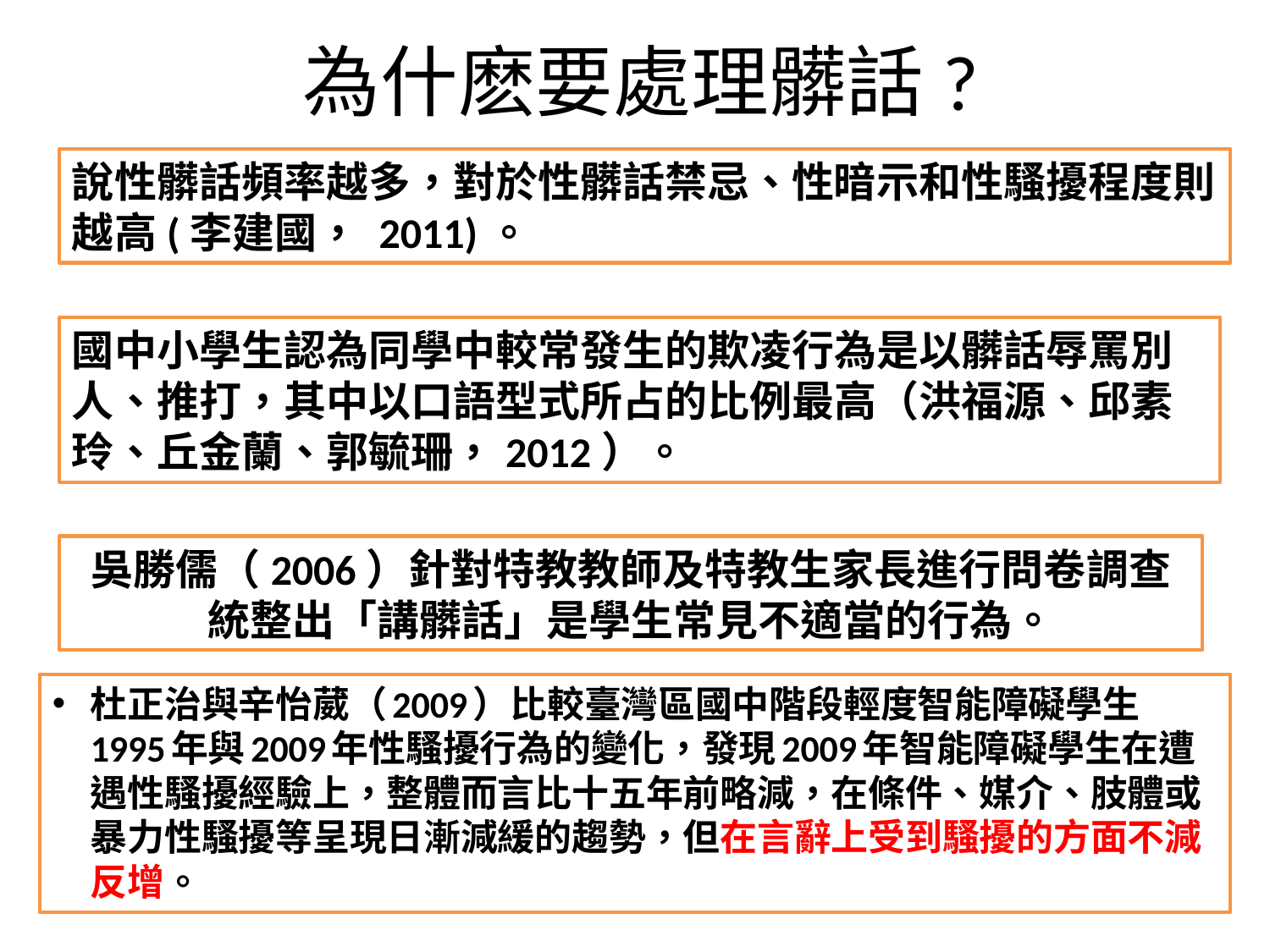

# 為什麽要處理髒話?
說性髒話頻率越多，對於性髒話禁忌、性暗示和性騷擾程度則越高(李建國， 2011)。
國中小學生認為同學中較常發生的欺凌行為是以髒話辱罵別人、推打，其中以口語型式所占的比例最高（洪福源、邱素玲、丘金蘭、郭毓珊，2012）。
吳勝儒（2006）針對特教教師及特教生家長進行問卷調查統整出「講髒話」是學生常見不適當的行為。
杜正治與辛怡葳（2009）比較臺灣區國中階段輕度智能障礙學生1995年與2009年性騷擾行為的變化，發現2009年智能障礙學生在遭遇性騷擾經驗上，整體而言比十五年前略減，在條件、媒介、肢體或暴力性騷擾等呈現日漸減緩的趨勢，但在言辭上受到騷擾的方面不減反增。